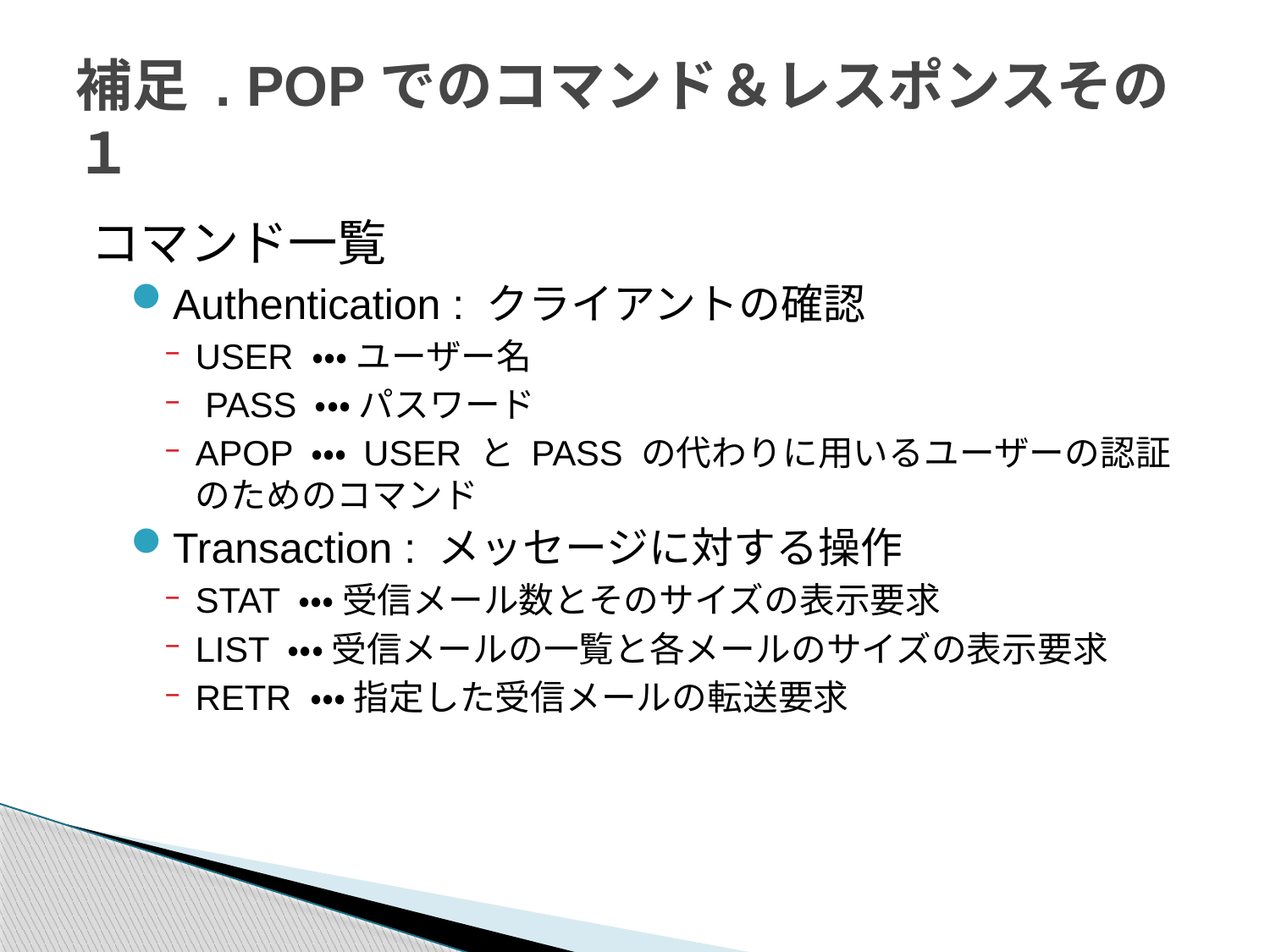

# 補足 . POPでのコマンド＆レスポンスその１
コマンド一覧
Authentication : クライアントの確認
USER ・・・ ユーザー名
 PASS ・・・ パスワード
APOP ・・・ USER と PASS の代わりに用いるユーザーの認証のためのコマンド
Transaction : メッセージに対する操作
STAT ・・・ 受信メール数とそのサイズの表示要求
LIST ・・・ 受信メールの一覧と各メールのサイズの表示要求
RETR ・・・ 指定した受信メールの転送要求